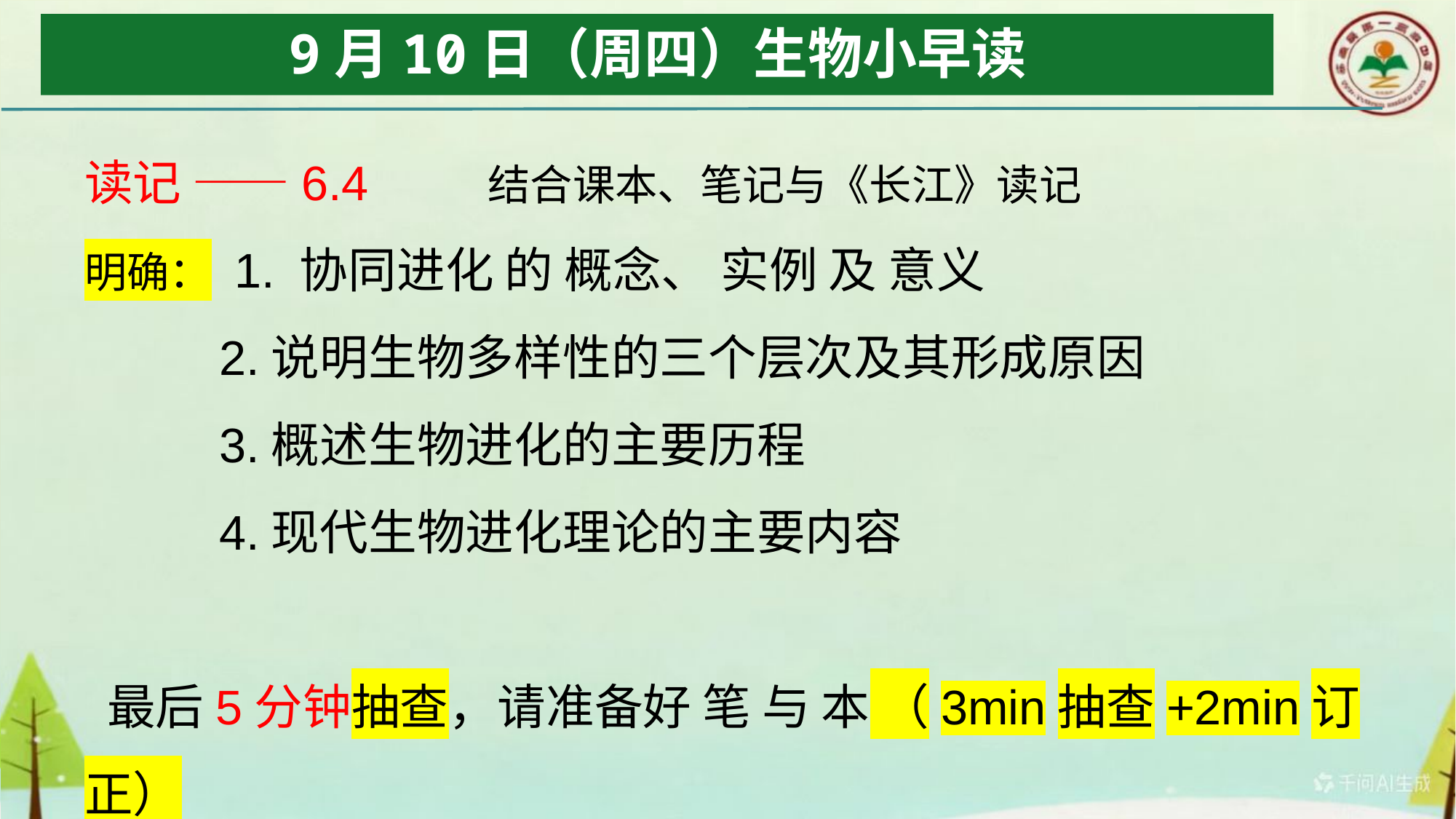

# 9月10日（周四）生物小早读
读记 ——6.4        结合课本、笔记与《长江》读记
明确： 1. 协同进化 的 概念、 实例 及 意义
          2.说明生物多样性的三个层次及其形成原因
          3.概述生物进化的主要历程
          4.现代生物进化理论的主要内容

 最后5分钟抽查，请准备好 笔 与 本 （3min抽查+2min订正）